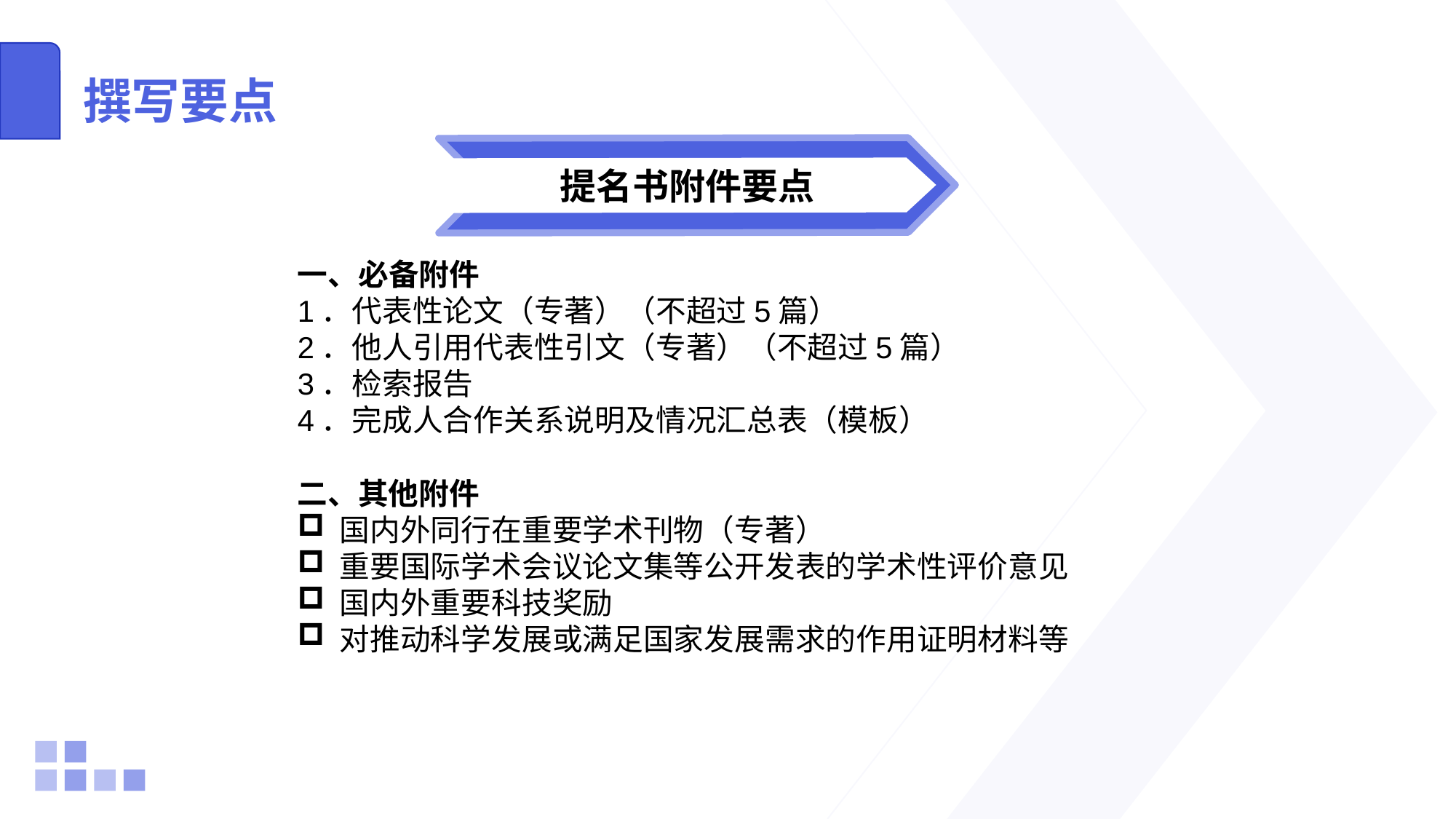

# 撰写要点

提名书附件要点
一、必备附件
1．代表性论文（专著）（不超过5篇）
2．他人引用代表性引文（专著）（不超过5篇）
3．检索报告
4．完成人合作关系说明及情况汇总表（模板）

二、其他附件
 国内外同行在重要学术刊物（专著）
 重要国际学术会议论文集等公开发表的学术性评价意见
 国内外重要科技奖励
 对推动科学发展或满足国家发展需求的作用证明材料等